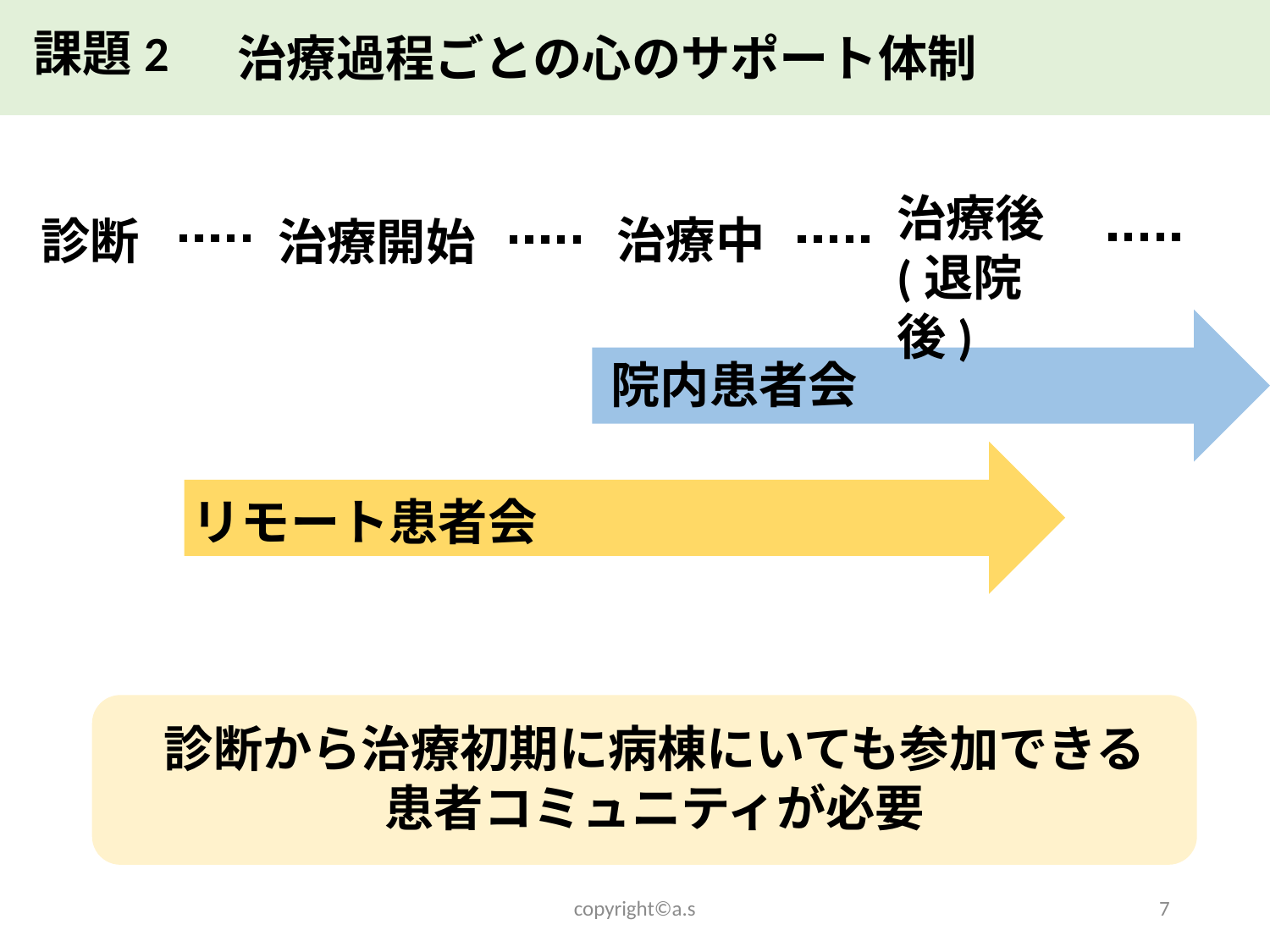

課題2
治療過程ごとの心のサポート体制
治療後(退院後)
治療中
診断
治療開始

院内患者会

リモート患者会

診断から治療初期に病棟にいても参加できる患者コミュニティが必要
copyright©a.s
7